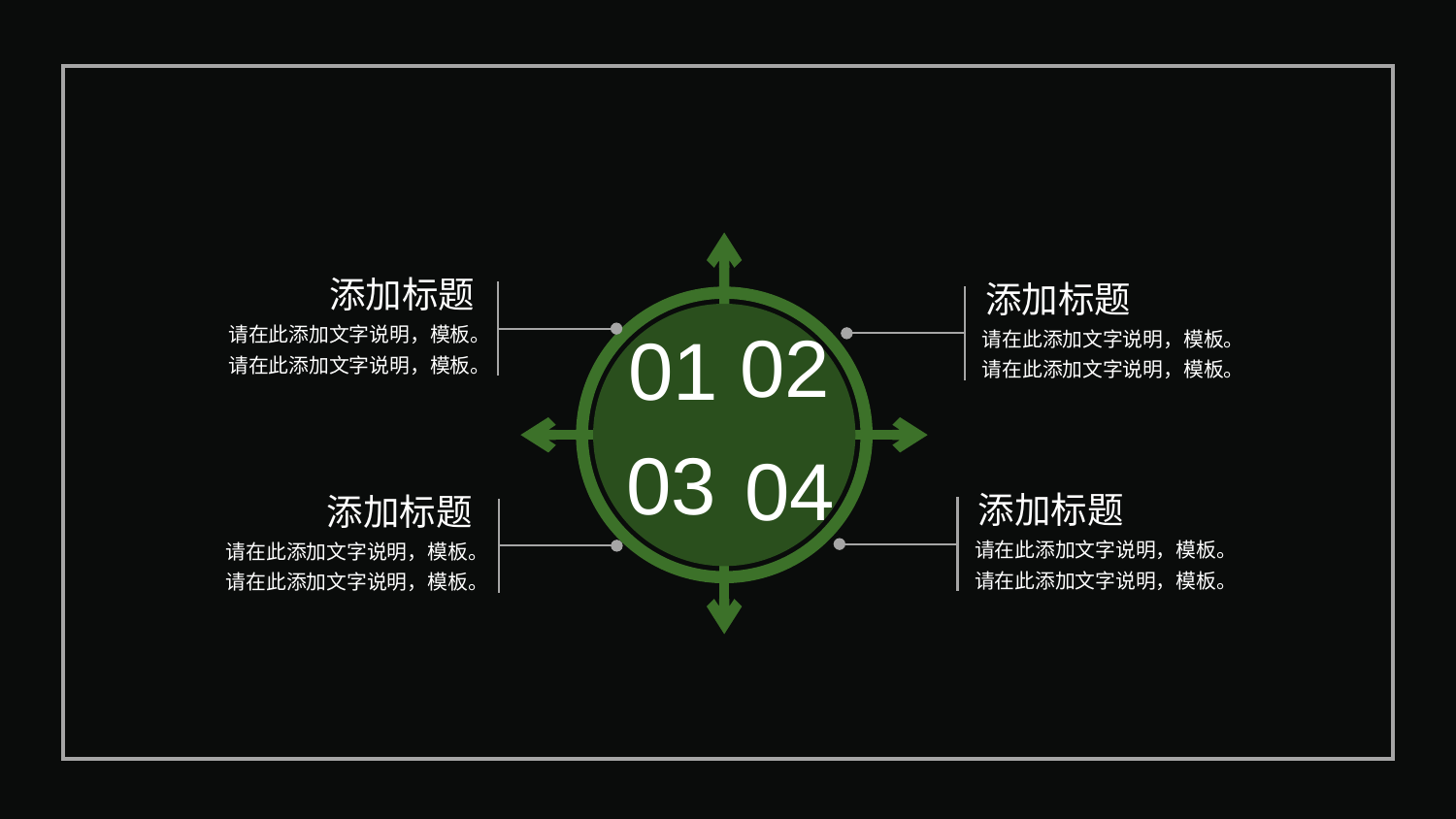

添加标题
添加标题

请在此添加文字说明，模板。请在此添加文字说明，模板。
请在此添加文字说明，模板。请在此添加文字说明，模板。
01
02
03
04
添加标题
添加标题

请在此添加文字说明，模板。请在此添加文字说明，模板。
请在此添加文字说明，模板。请在此添加文字说明，模板。